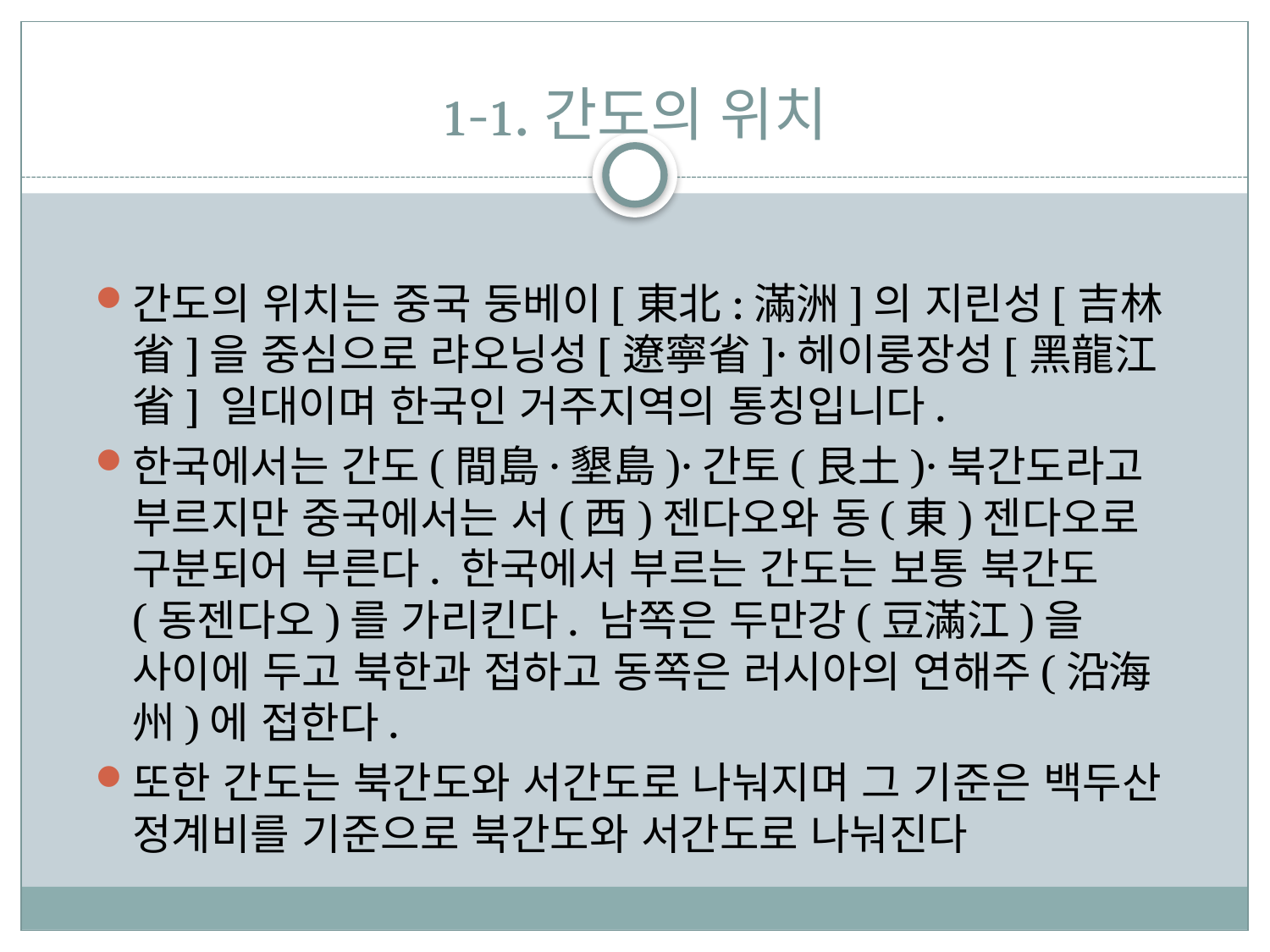

# 1-1.간도의 위치
간도의 위치는 중국 둥베이[東北:滿洲]의 지린성[吉林省]을 중심으로 랴오닝성[遼寧省]·헤이룽장성[黑龍江省] 일대이며 한국인 거주지역의 통칭입니다.
한국에서는 간도(間島·墾島)·간토(艮土)·북간도라고 부르지만 중국에서는 서(西)젠다오와 동(東)젠다오로 구분되어 부른다. 한국에서 부르는 간도는 보통 북간도(동젠다오)를 가리킨다. 남쪽은 두만강(豆滿江)을 사이에 두고 북한과 접하고 동쪽은 러시아의 연해주(沿海州)에 접한다.
또한 간도는 북간도와 서간도로 나눠지며 그 기준은 백두산 정계비를 기준으로 북간도와 서간도로 나눠진다